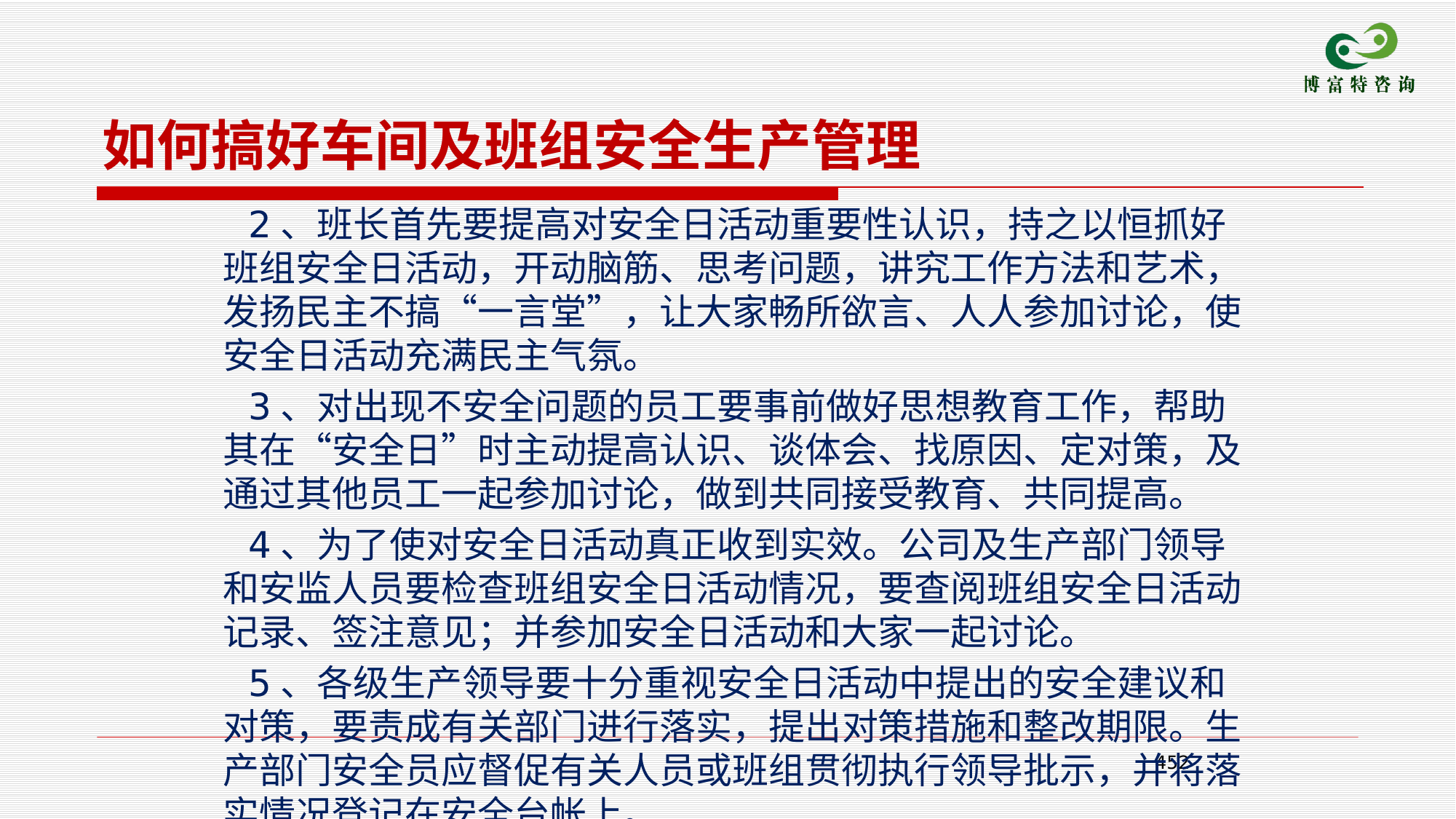

如何搞好车间及班组安全生产管理
       2、班长首先要提高对安全日活动重要性认识，持之以恒抓好班组安全日活动，开动脑筋、思考问题，讲究工作方法和艺术，发扬民主不搞“一言堂”，让大家畅所欲言、人人参加讨论，使安全日活动充满民主气氛。
       3、对出现不安全问题的员工要事前做好思想教育工作，帮助其在“安全日”时主动提高认识、谈体会、找原因、定对策，及通过其他员工一起参加讨论，做到共同接受教育、共同提高。
       4、为了使对安全日活动真正收到实效。公司及生产部门领导和安监人员要检查班组安全日活动情况，要查阅班组安全日活动记录、签注意见；并参加安全日活动和大家一起讨论。
       5、各级生产领导要十分重视安全日活动中提出的安全建议和对策，要责成有关部门进行落实，提出对策措施和整改期限。生产部门安全员应督促有关人员或班组贯彻执行领导批示，并将落实情况登记在安全台帐上。

452